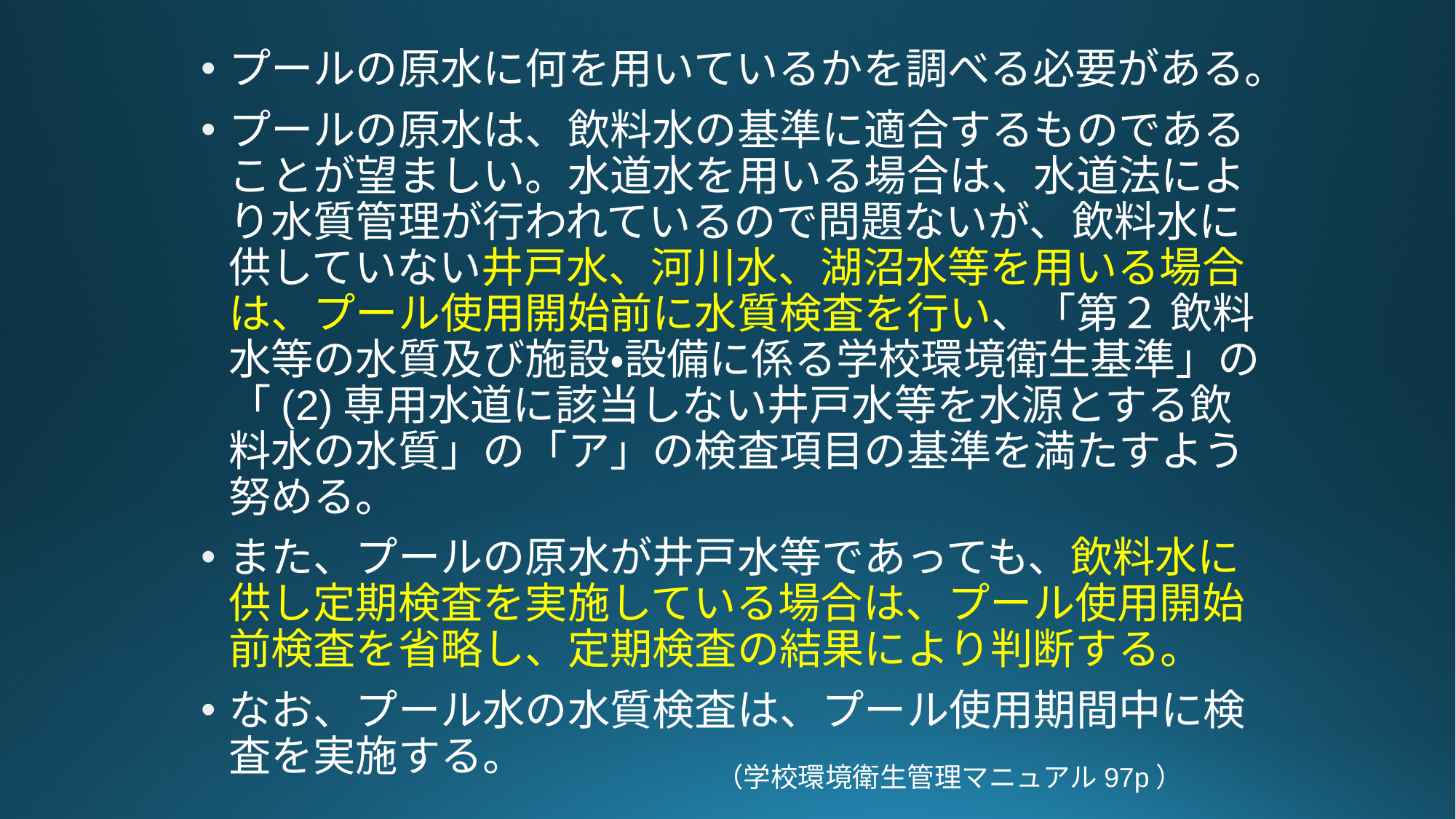

プールの原水に何を用いているかを調べる必要がある。
プールの原水は、飲料水の基準に適合するものであることが望ましい。水道水を用いる場合は、水道法により水質管理が行われているので問題ないが、飲料水に供していない井戸水、河川水、湖沼水等を用いる場合は、プール使用開始前に水質検査を行い、「第２ 飲料水等の水質及び施設・設備に係る学校環境衛生基準」の「(2)専用水道に該当しない井戸水等を水源とする飲料水の水質」の「ア」の検査項目の基準を満たすよう努める。
また、プールの原水が井戸水等であっても、飲料水に供し定期検査を実施している場合は、プール使用開始前検査を省略し、定期検査の結果により判断する。
なお、プール水の水質検査は、プール使用期間中に検査を実施する。
（学校環境衛生管理マニュアル97p）